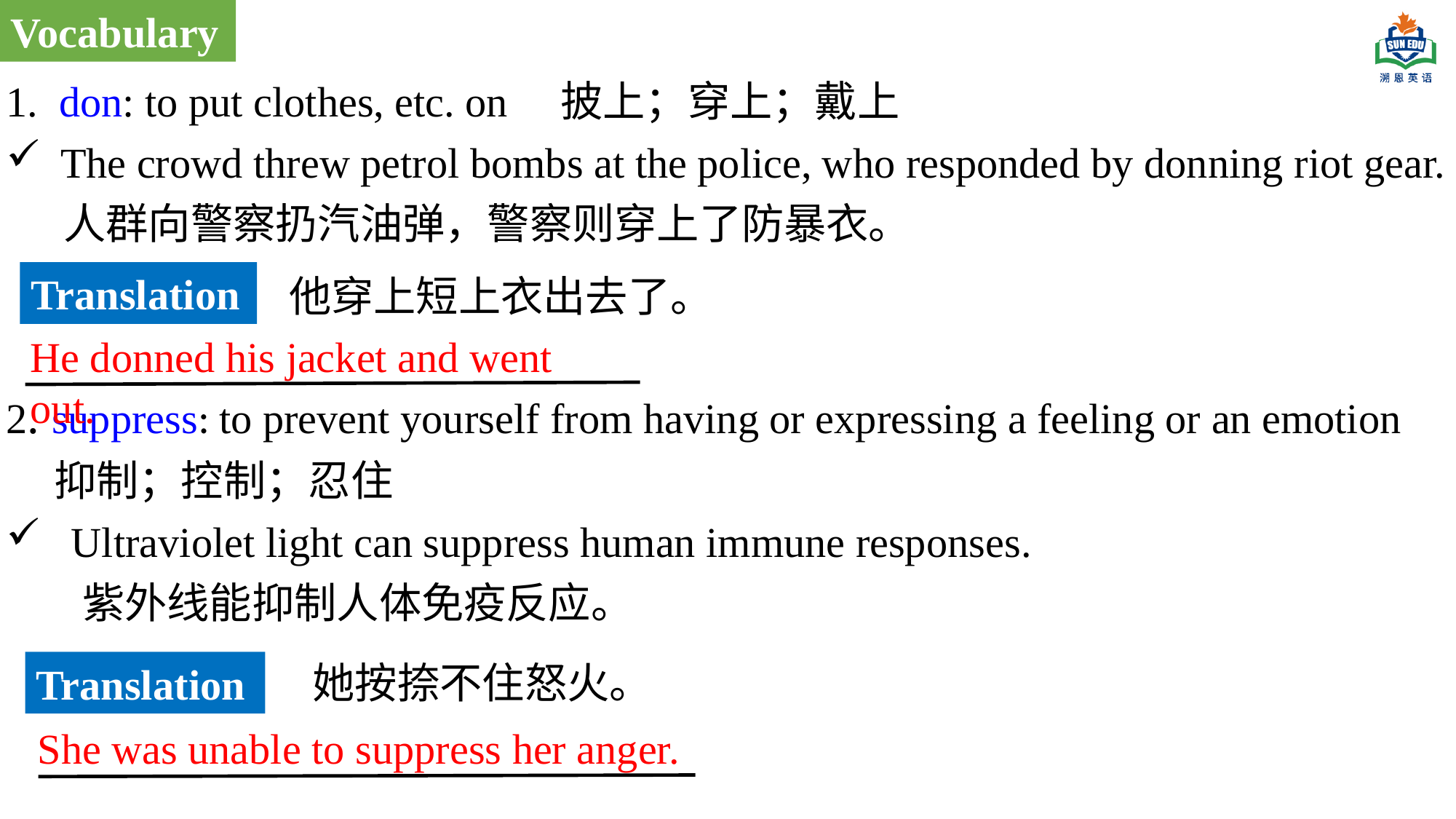

Vocabulary
1.  don: to put clothes, etc. on    披上；穿上；戴上
The crowd threw petrol bombs at the police, who responded by donning riot gear.
     人群向警察扔汽油弹，警察则穿上了防暴衣。

2. suppress: to prevent yourself from having or expressing a feeling or an emotion
    抑制；控制；忍住
 Ultraviolet light can suppress human immune responses.
       紫外线能抑制人体免疫反应。
Translation
他穿上短上衣出去了。
He donned his jacket and went out.
她按捺不住怒火。
Translation
She was unable to suppress her anger.